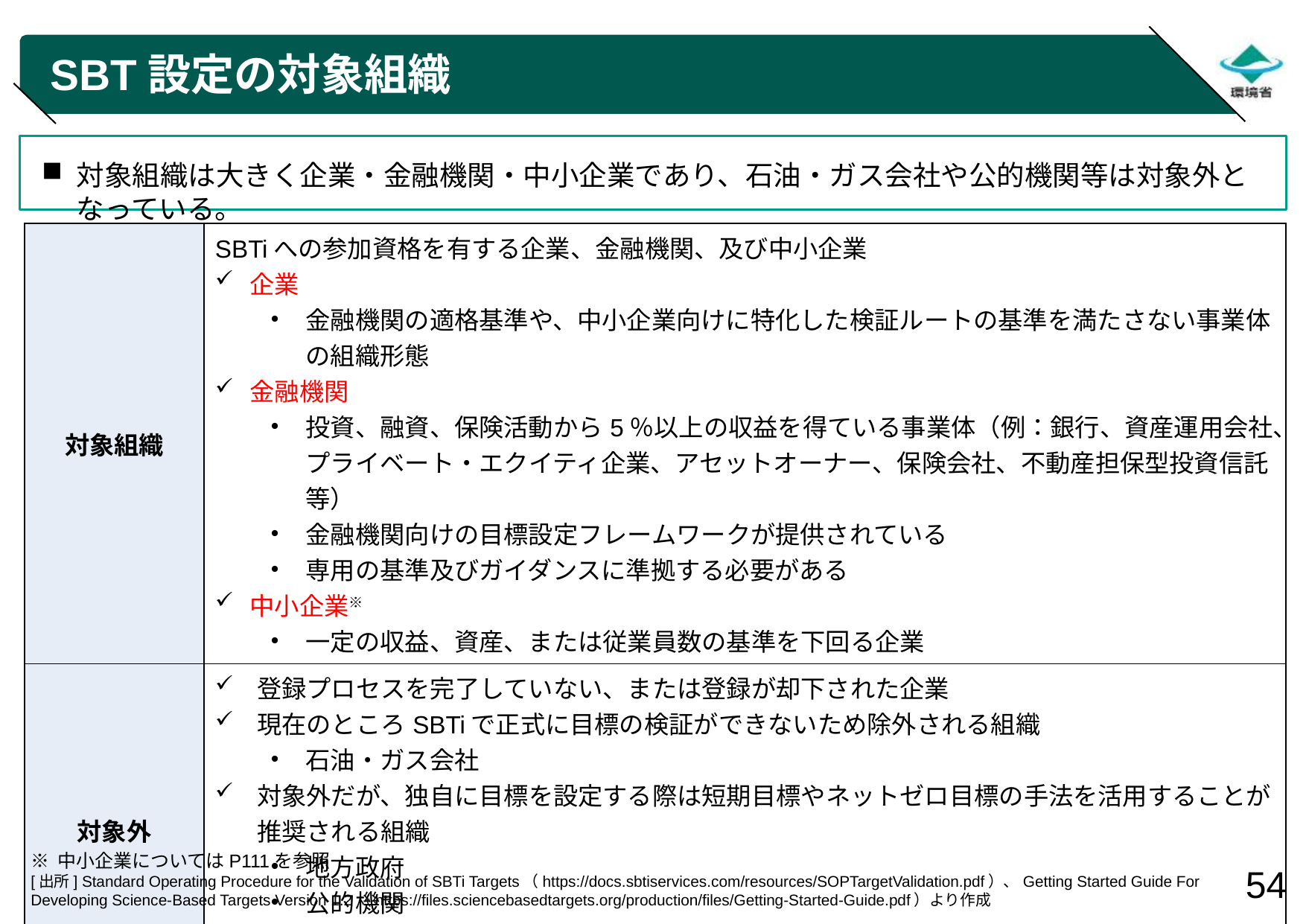

# SBT設定の対象組織
対象組織は大きく企業・金融機関・中小企業であり、石油・ガス会社や公的機関等は対象外となっている。
| 対象組織 | SBTiへの参加資格を有する企業、金融機関、及び中小企業 企業 金融機関の適格基準や、中小企業向けに特化した検証ルートの基準を満たさない事業体の組織形態 金融機関 投資、融資、保険活動から5％以上の収益を得ている事業体（例：銀行、資産運用会社、プライベート・エクイティ企業、アセットオーナー、保険会社、不動産担保型投資信託 等） 金融機関向けの目標設定フレームワークが提供されている 専用の基準及びガイダンスに準拠する必要がある 中小企業※ 一定の収益、資産、または従業員数の基準を下回る企業 |
| --- | --- |
| 対象外 | 登録プロセスを完了していない、または登録が却下された企業 現在のところSBTiで正式に目標の検証ができないため除外される組織 石油・ガス会社 対象外だが、独自に目標を設定する際は短期目標やネットゼロ目標の手法を活用することが推奨される組織 地方政府 公的機関 教育機関 非営利団体 |
※ 中小企業についてはP111を参照
[出所] Standard Operating Procedure for the Validation of SBTi Targets（https://docs.sbtiservices.com/resources/SOPTargetValidation.pdf）、Getting Started Guide For Developing Science-Based Targets Version 1.2（https://files.sciencebasedtargets.org/production/files/Getting-Started-Guide.pdf）より作成